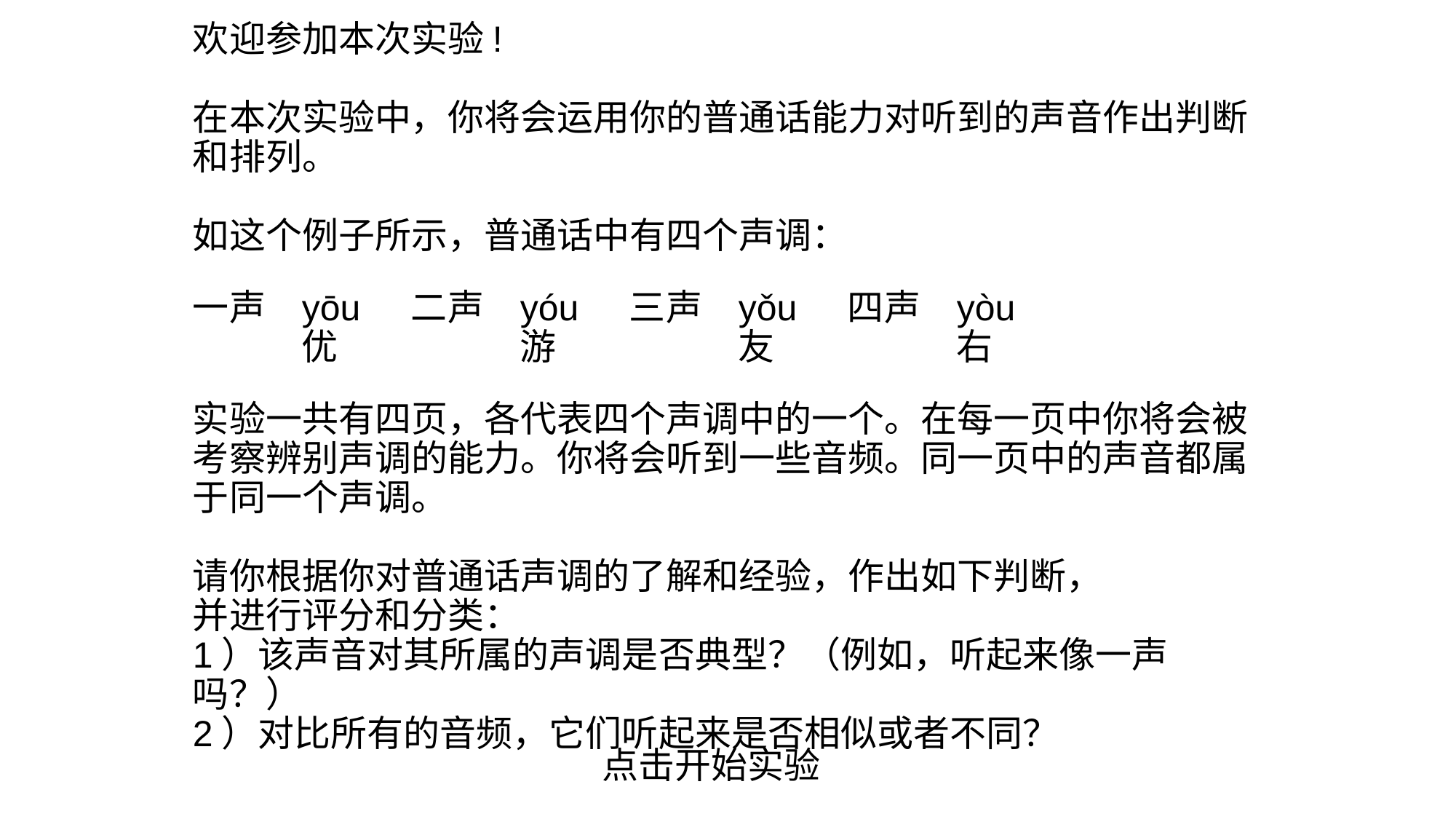

# 欢迎参加本次实验! 在本次实验中，你将会运用你的普通话能力对听到的声音作出判断和排列。 如这个例子所示，普通话中有四个声调： 一声	yōu	二声 	yóu	三声 	yǒu	四声 	yòu 优 		游		友		右 实验一共有四页，各代表四个声调中的一个。在每一页中你将会被考察辨别声调的能力。你将会听到一些音频。同一页中的声音都属于同一个声调。 请你根据你对普通话声调的了解和经验，作出如下判断， 并进行评分和分类： 1）该声音对其所属的声调是否典型？（例如，听起来像一声吗？） 2）对比所有的音频，它们听起来是否相似或者不同？
点击开始实验